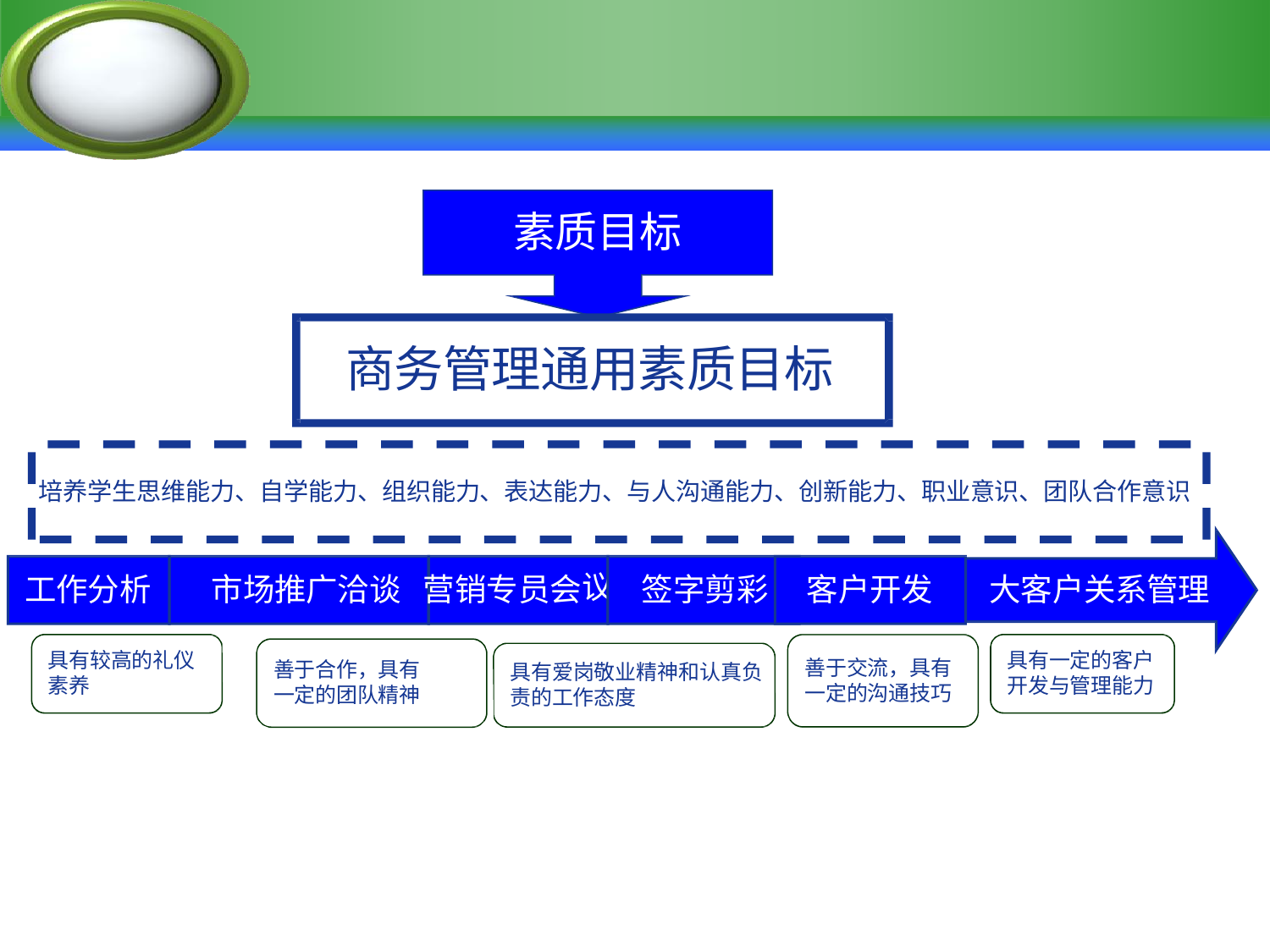

# 素质目标

商务管理通用素质目标

培养学生思维能力、自学能力、组织能力、表达能力、与人沟通能力、创新能力、职业意识、团队合作意识

大客户关系管理
工作分析
市场推广洽谈
营销专员会	签字剪彩
具有爱岗敬业精神和认真负责的工作态度
客户开发
议

具有较高的礼仪素养
具有一定的客户开发与管理能力
善于交流，具有一定的沟通技巧
善于合作，具有一定的团队精神